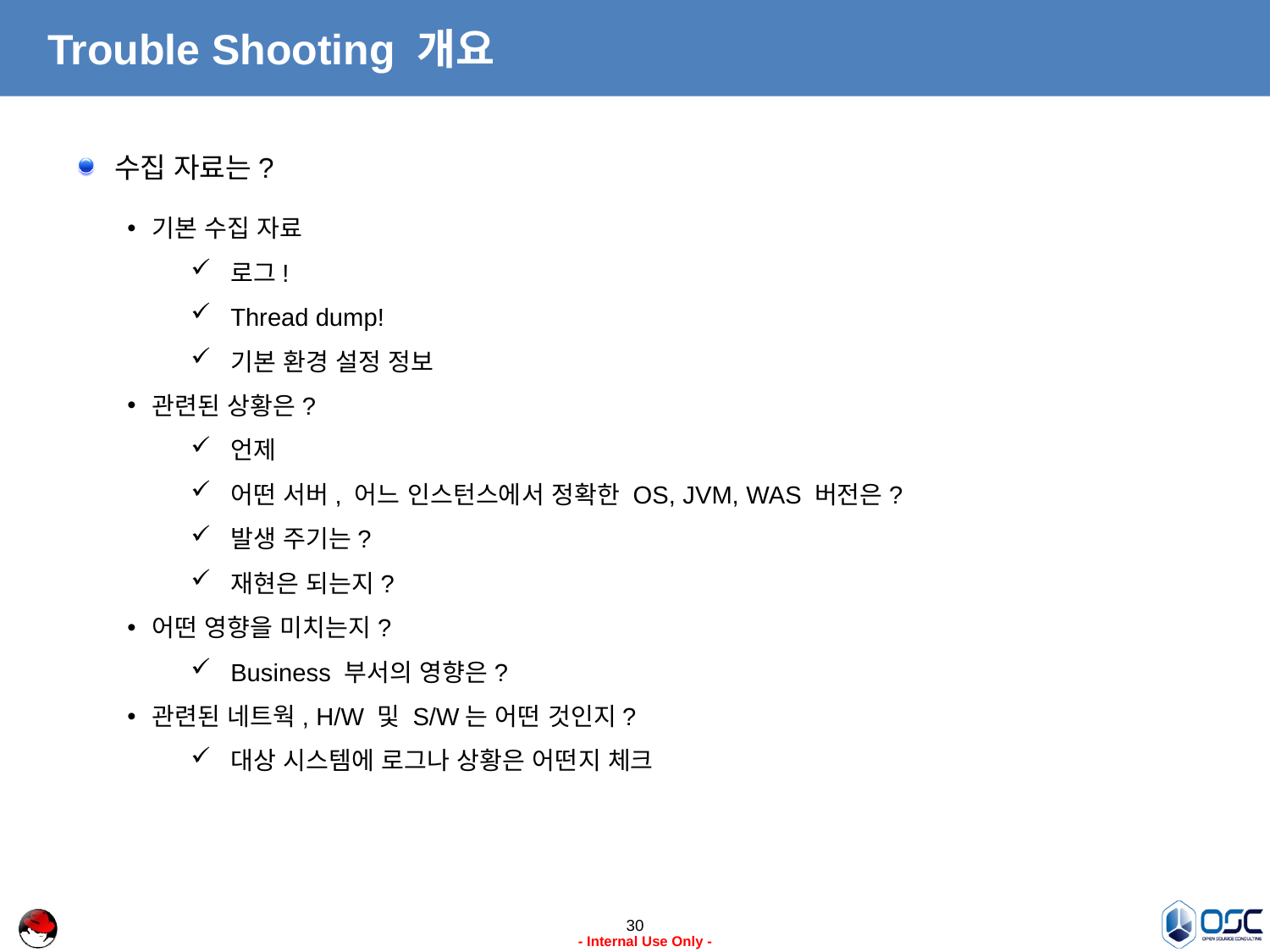

# Trouble Shooting 개요
수집 자료는?
기본 수집 자료
로그!
Thread dump!
기본 환경 설정 정보
관련된 상황은?
언제
어떤 서버, 어느 인스턴스에서 정확한 OS, JVM, WAS 버전은?
발생 주기는?
재현은 되는지?
어떤 영향을 미치는지?
Business 부서의 영향은?
관련된 네트웍, H/W 및 S/W는 어떤 것인지?
대상 시스템에 로그나 상황은 어떤지 체크